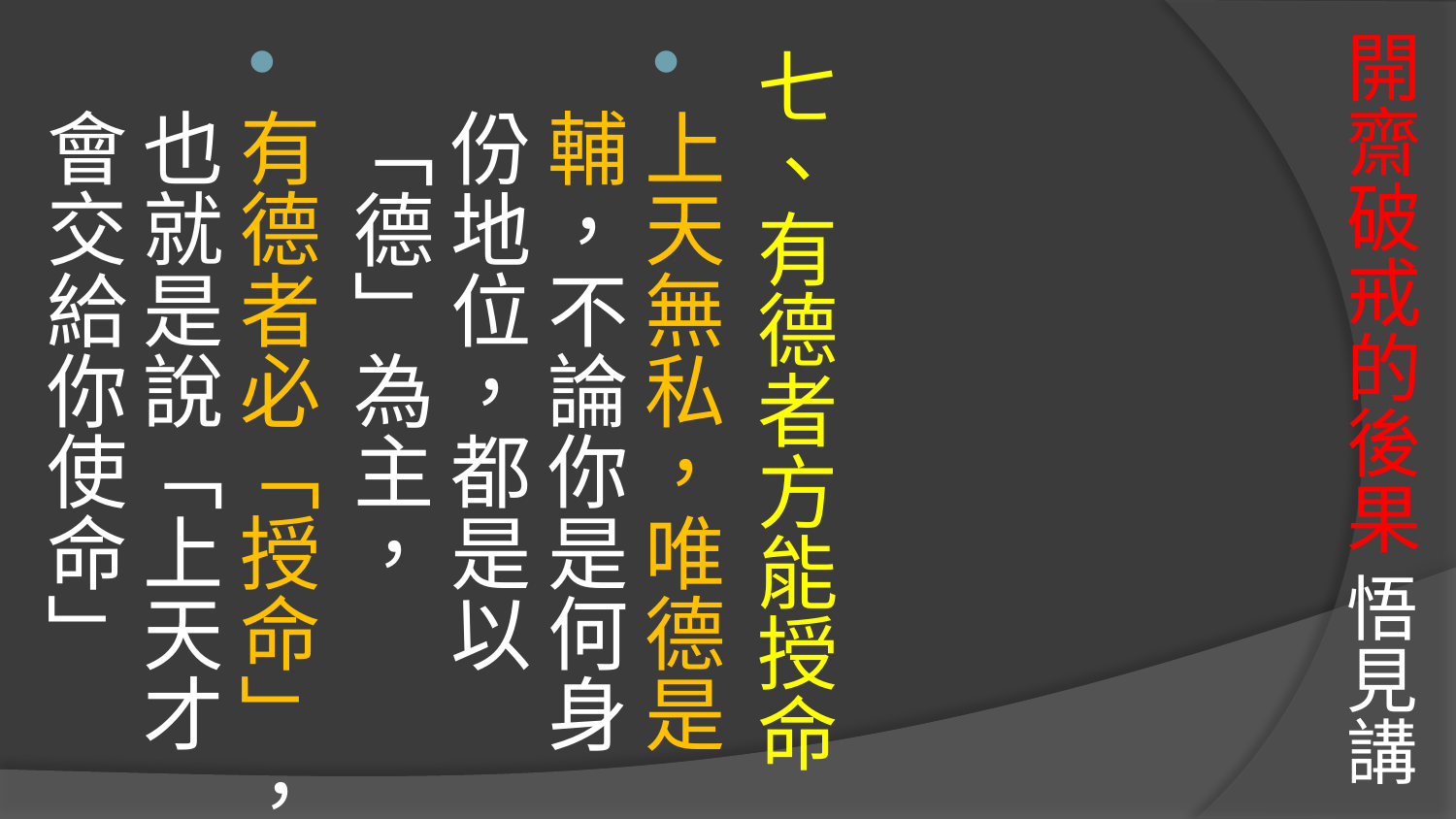

# 開齋破戒的後果 悟見講
七、有德者方能授命
上天無私，唯德是輔，不論你是何身份地位，都是以「德」為主，
有德者必「授命」，也就是說「上天才會交給你使命」